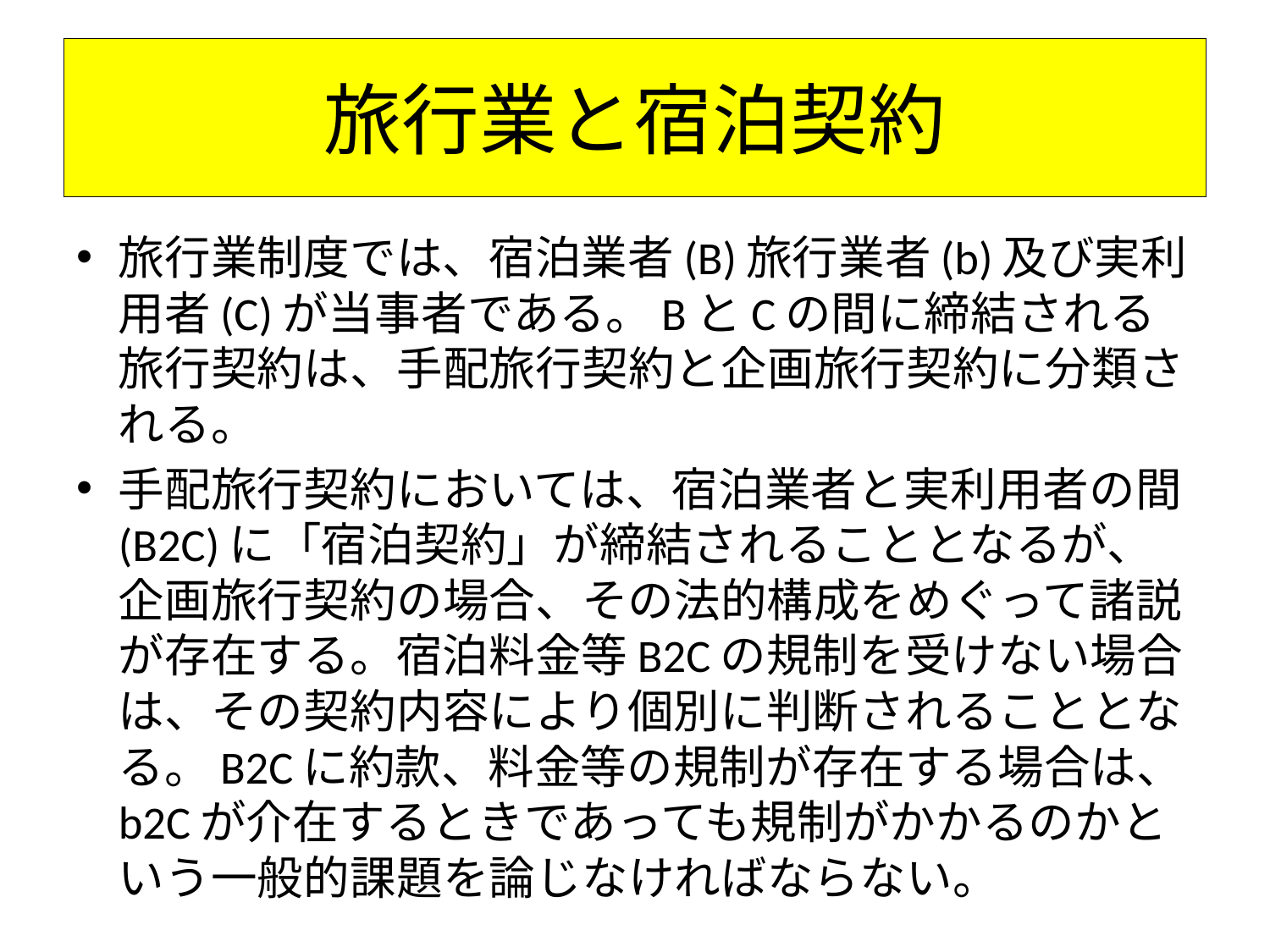

# 旅行業と宿泊契約
旅行業制度では、宿泊業者(B)旅行業者(b)及び実利用者(C)が当事者である。BとCの間に締結される旅行契約は、手配旅行契約と企画旅行契約に分類される。
手配旅行契約においては、宿泊業者と実利用者の間(B2C)に「宿泊契約」が締結されることとなるが、企画旅行契約の場合、その法的構成をめぐって諸説が存在する。宿泊料金等B2Cの規制を受けない場合は、その契約内容により個別に判断されることとなる。B2Cに約款、料金等の規制が存在する場合は、b2Cが介在するときであっても規制がかかるのかという一般的課題を論じなければならない。